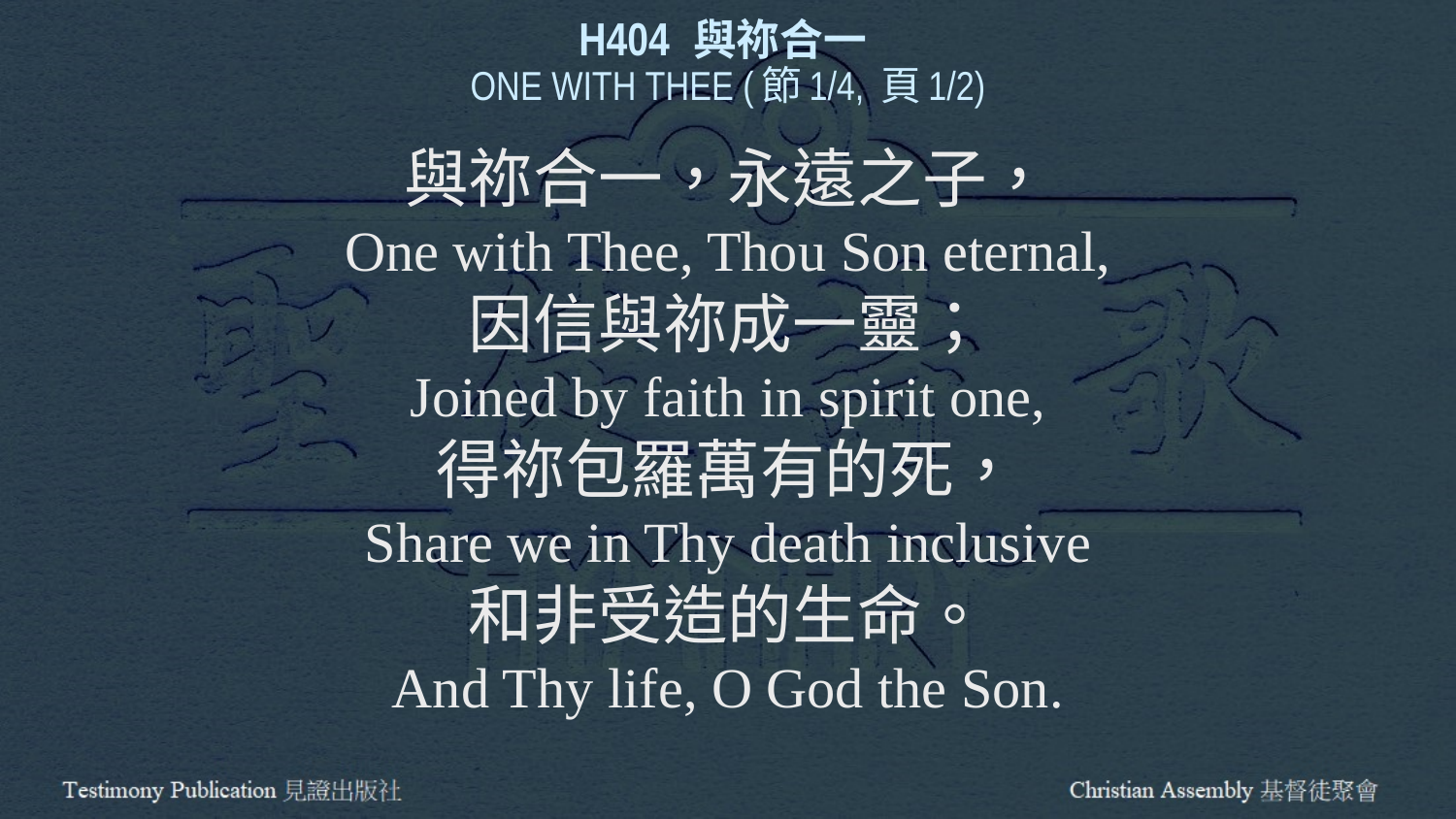

H404  與祢合一
ONE WITH THEE (節1/4, 頁1/2)
與祢合一，永遠之子，
One with Thee, Thou Son eternal,
因信與祢成一靈；
Joined by faith in spirit one,
得祢包羅萬有的死，
Share we in Thy death inclusive
和非受造的生命。
And Thy life, O God the Son.